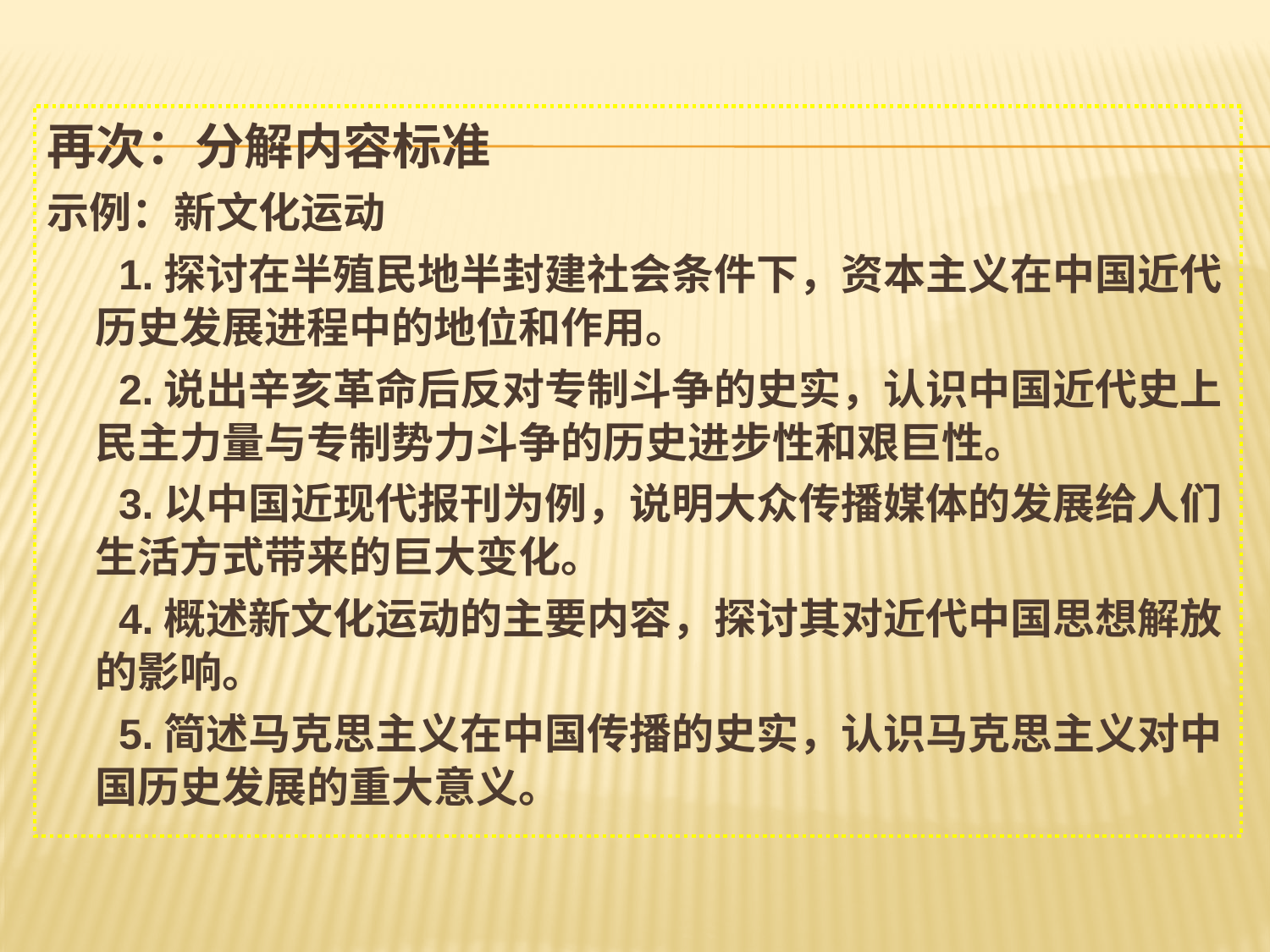

再次：分解内容标准
示例：新文化运动
      1.探讨在半殖民地半封建社会条件下，资本主义在中国近代历史发展进程中的地位和作用。
      2.说出辛亥革命后反对专制斗争的史实，认识中国近代史上民主力量与专制势力斗争的历史进步性和艰巨性。
      3.以中国近现代报刊为例，说明大众传播媒体的发展给人们生活方式带来的巨大变化。
      4.概述新文化运动的主要内容，探讨其对近代中国思想解放的影响。
      5.简述马克思主义在中国传播的史实，认识马克思主义对中国历史发展的重大意义。